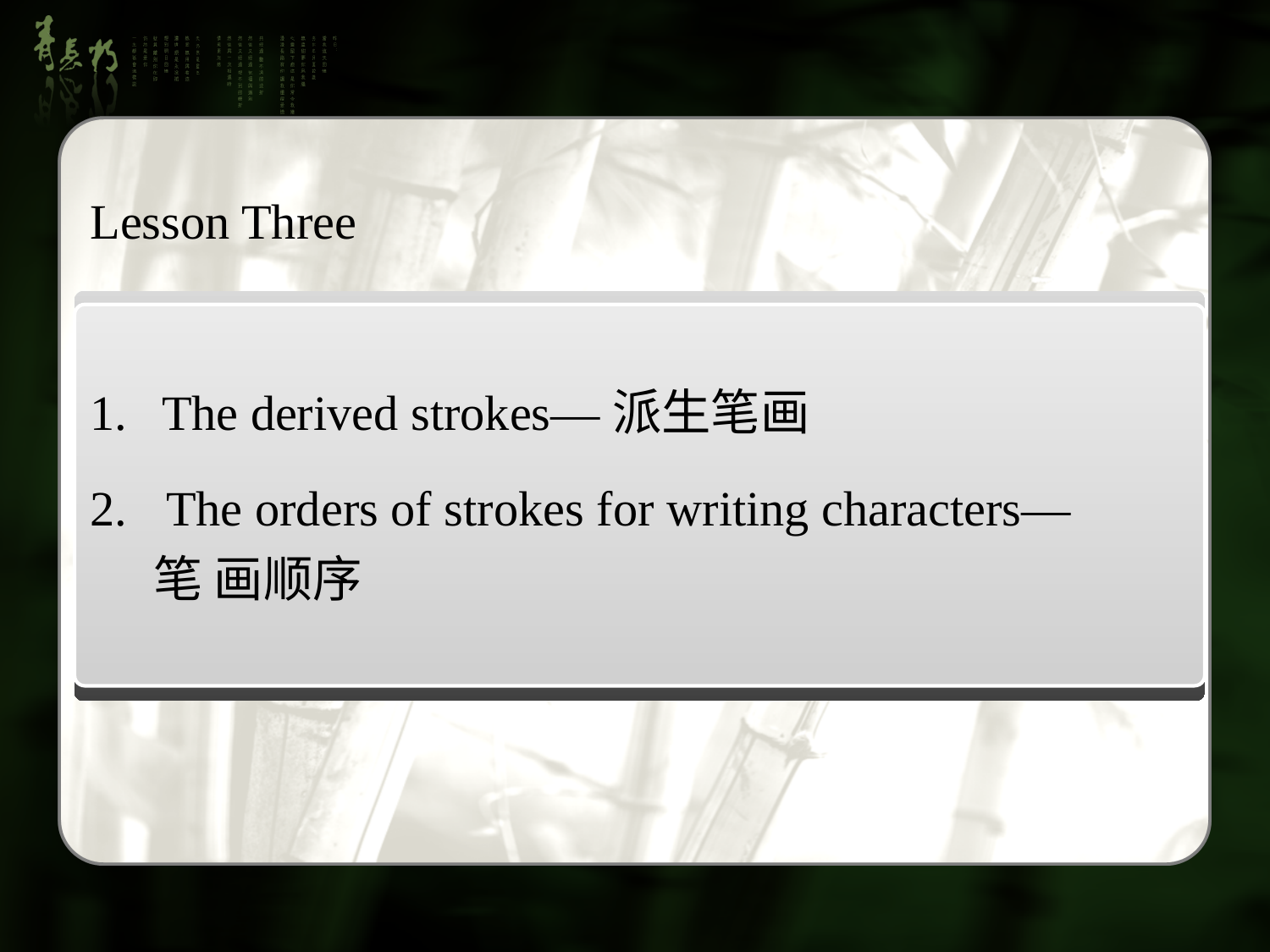

Lesson Three

The derived strokes—派生笔画
 The orders of strokes for writing characters—笔 画顺序